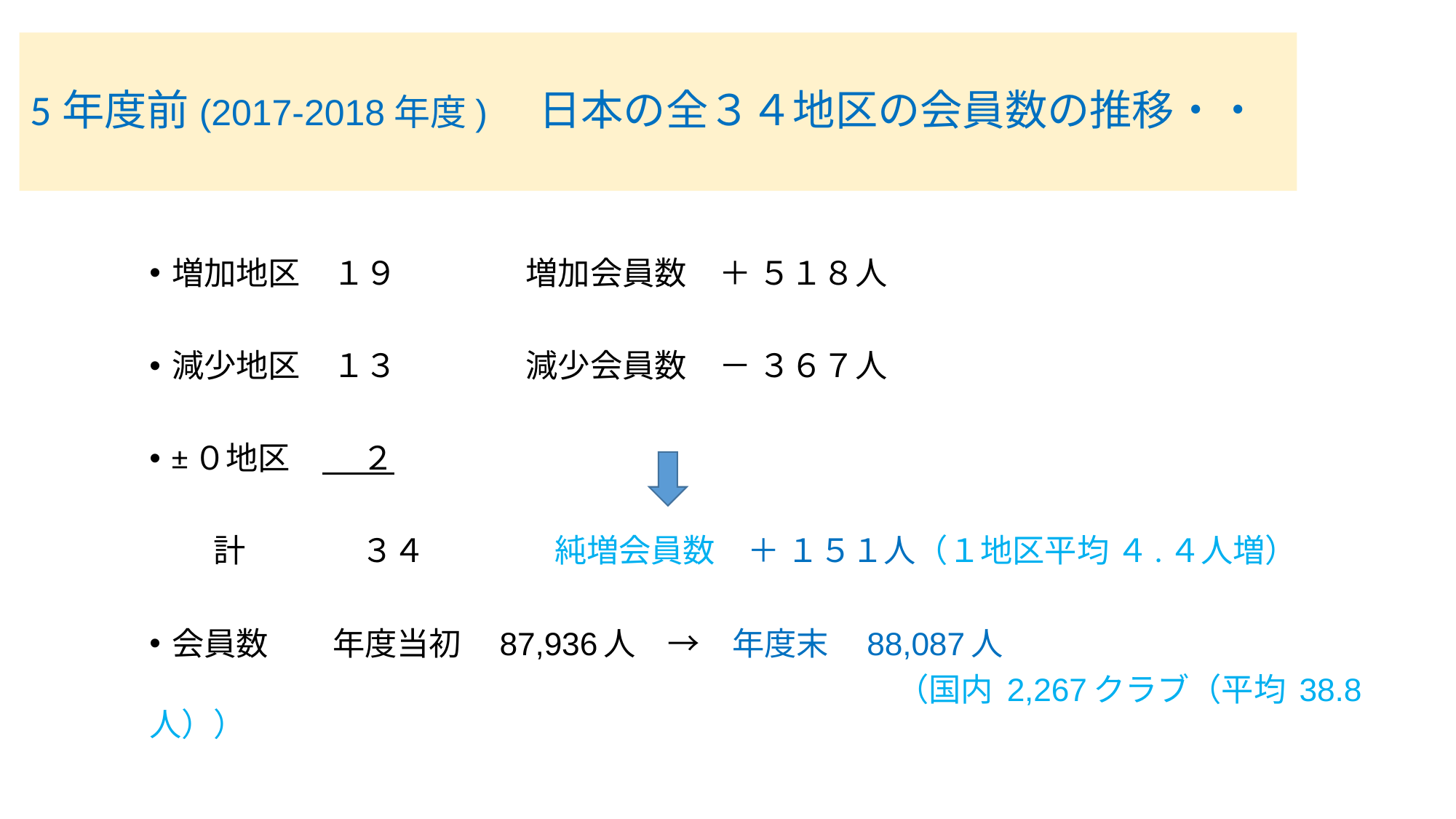

# 5年度前(2017-2018年度)　日本の全３４地区の会員数の推移・・
増加地区　１９　　　　増加会員数　＋ ５１８人

減少地区　１３　　　　減少会員数　－ ３６７人

±０地区　　 ２

　　計　　       ３４　　　　純増会員数　＋ １５１人（１地区平均 ４.４人増）

会員数　　年度当初　87,936人　→　年度末　88,087人
　　　　　　　　　　　　　　　　　　　　　　 　（国内 2,267クラブ（平均 38.8人））